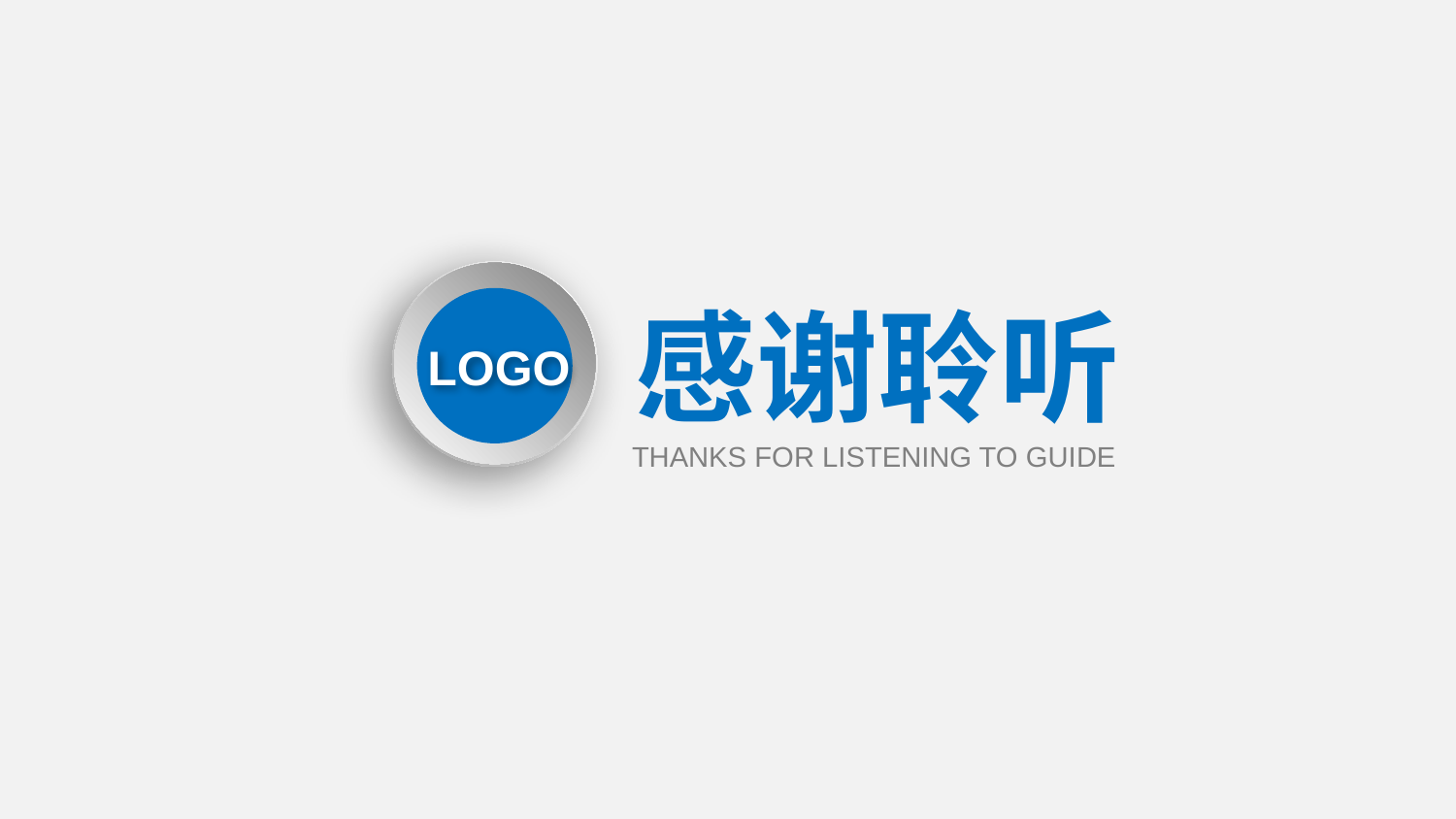

LOGO
感谢聆听
THANKS FOR LISTENING TO GUIDE